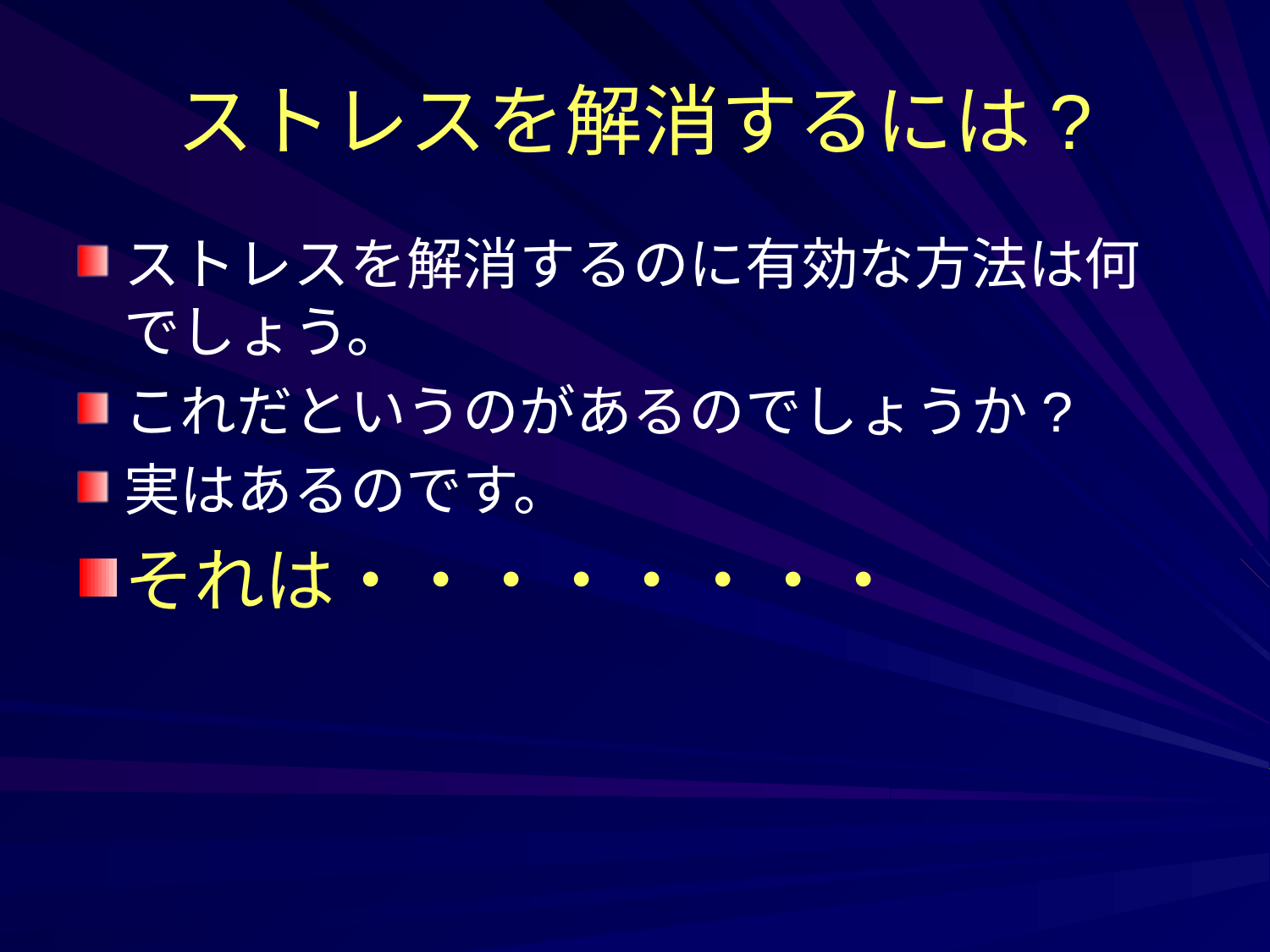

# ストレスを解消するには?
ストレスを解消するのに有効な方法は何でしょう。
これだというのがあるのでしょうか?
実はあるのです。
それは・・・・・・・・